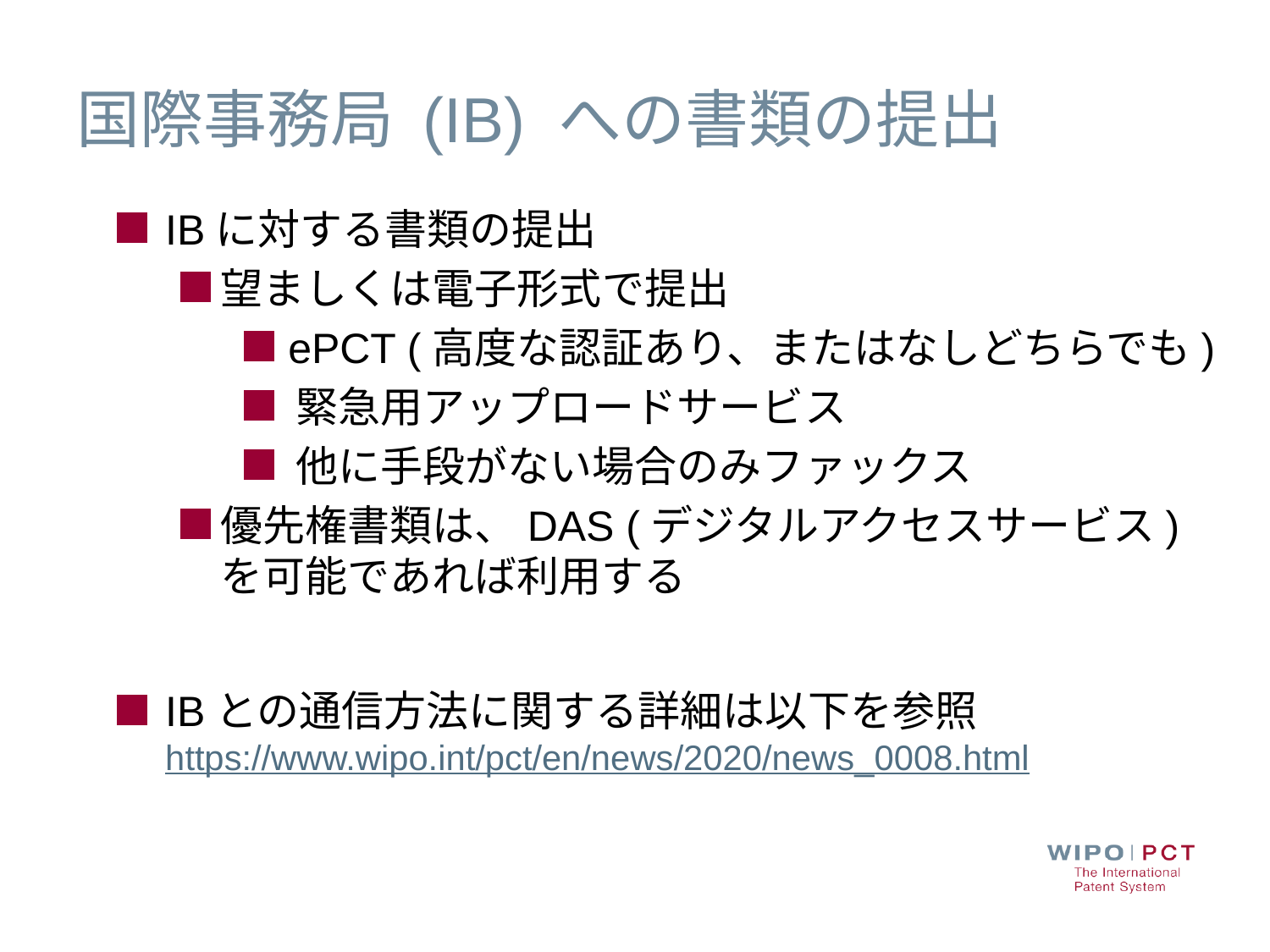

# 国際事務局 (IB) への書類の提出
IBに対する書類の提出
望ましくは電子形式で提出
 ePCT (高度な認証あり、またはなしどちらでも)
 緊急用アップロードサービス
 他に手段がない場合のみファックス
優先権書類は、DAS (デジタルアクセスサービス) を可能であれば利用する

IBとの通信方法に関する詳細は以下を参照 https://www.wipo.int/pct/en/news/2020/news_0008.html